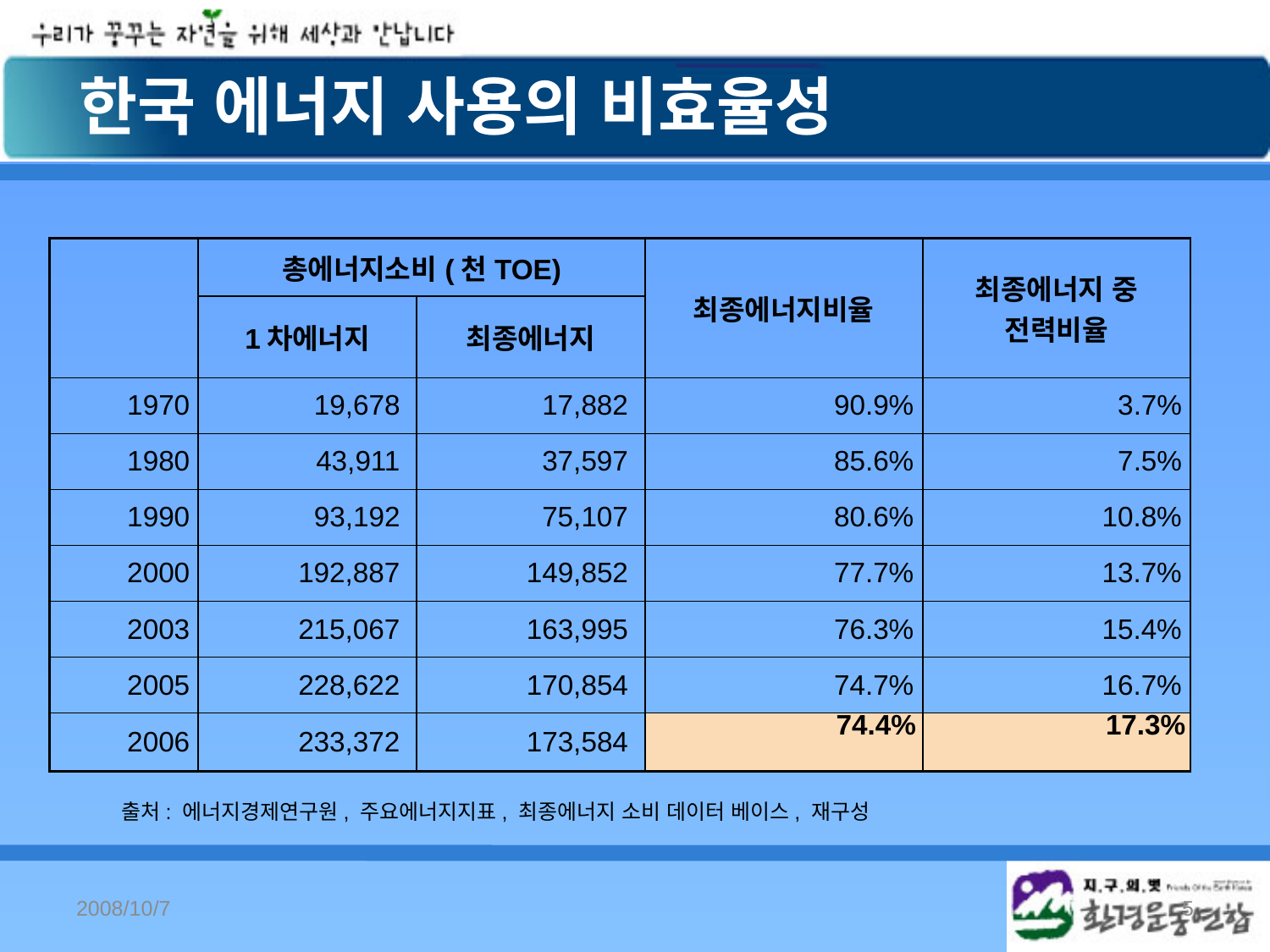

한국 에너지 사용의 비효율성
|  | 총에너지소비(천TOE) |  | 최종에너지비율 | 최종에너지 중 전력비율 |
| --- | --- | --- | --- | --- |
|  | 1차에너지 | 최종에너지 |  |  |
| 1970 | 19,678 | 17,882 | 90.9% | 3.7% |
| 1980 | 43,911 | 37,597 | 85.6% | 7.5% |
| 1990 | 93,192 | 75,107 | 80.6% | 10.8% |
| 2000 | 192,887 | 149,852 | 77.7% | 13.7% |
| 2003 | 215,067 | 163,995 | 76.3% | 15.4% |
| 2005 | 228,622 | 170,854 | 74.7% | 16.7% |
| 2006 | 233,372 | 173,584 |  |  |
74.4%
17.3%
출처: 에너지경제연구원, 주요에너지지표, 최종에너지 소비 데이터 베이스, 재구성
2008/10/7
5